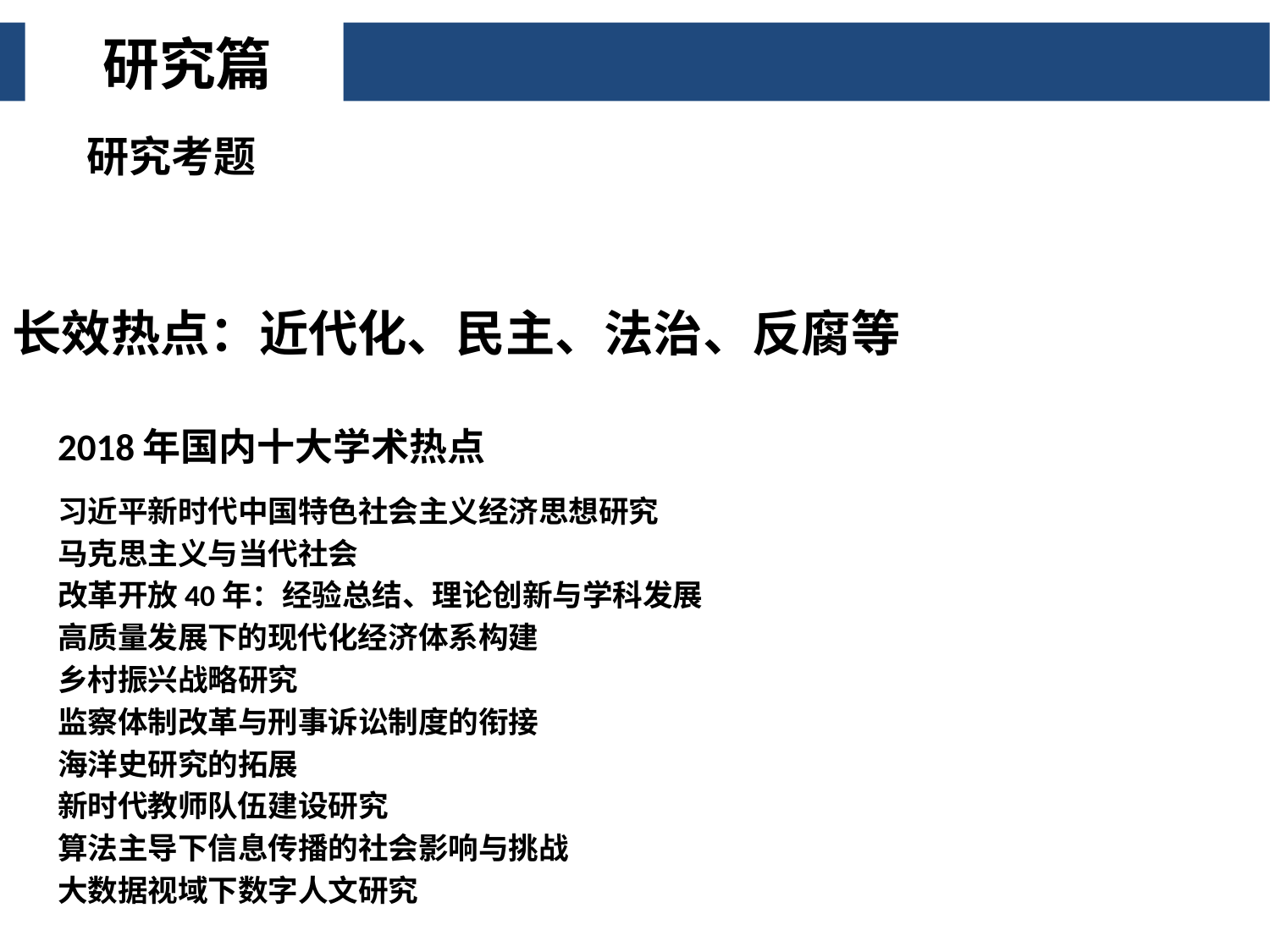

研究篇
研究考题
长效热点：近代化、民主、法治、反腐等
# 2018年国内十大学术热点
习近平新时代中国特色社会主义经济思想研究
马克思主义与当代社会
改革开放40年：经验总结、理论创新与学科发展
高质量发展下的现代化经济体系构建
乡村振兴战略研究
监察体制改革与刑事诉讼制度的衔接
海洋史研究的拓展
新时代教师队伍建设研究
算法主导下信息传播的社会影响与挑战
大数据视域下数字人文研究